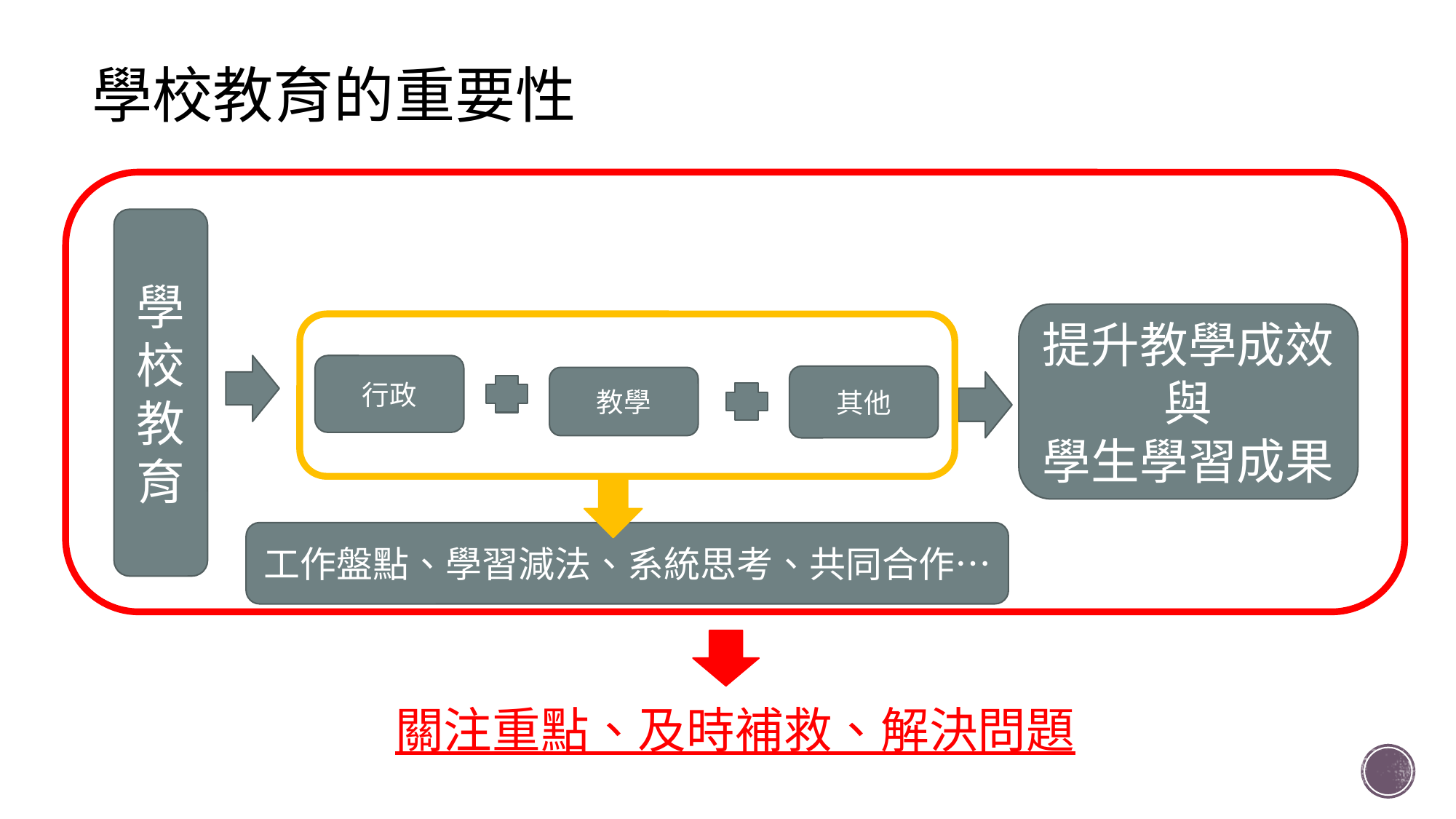

# 學校教育的重要性

學校教育

提升教學成效與
學生學習成果

行政
其他
教學

工作盤點、學習減法、系統思考、共同合作…

關注重點、及時補救、解決問題